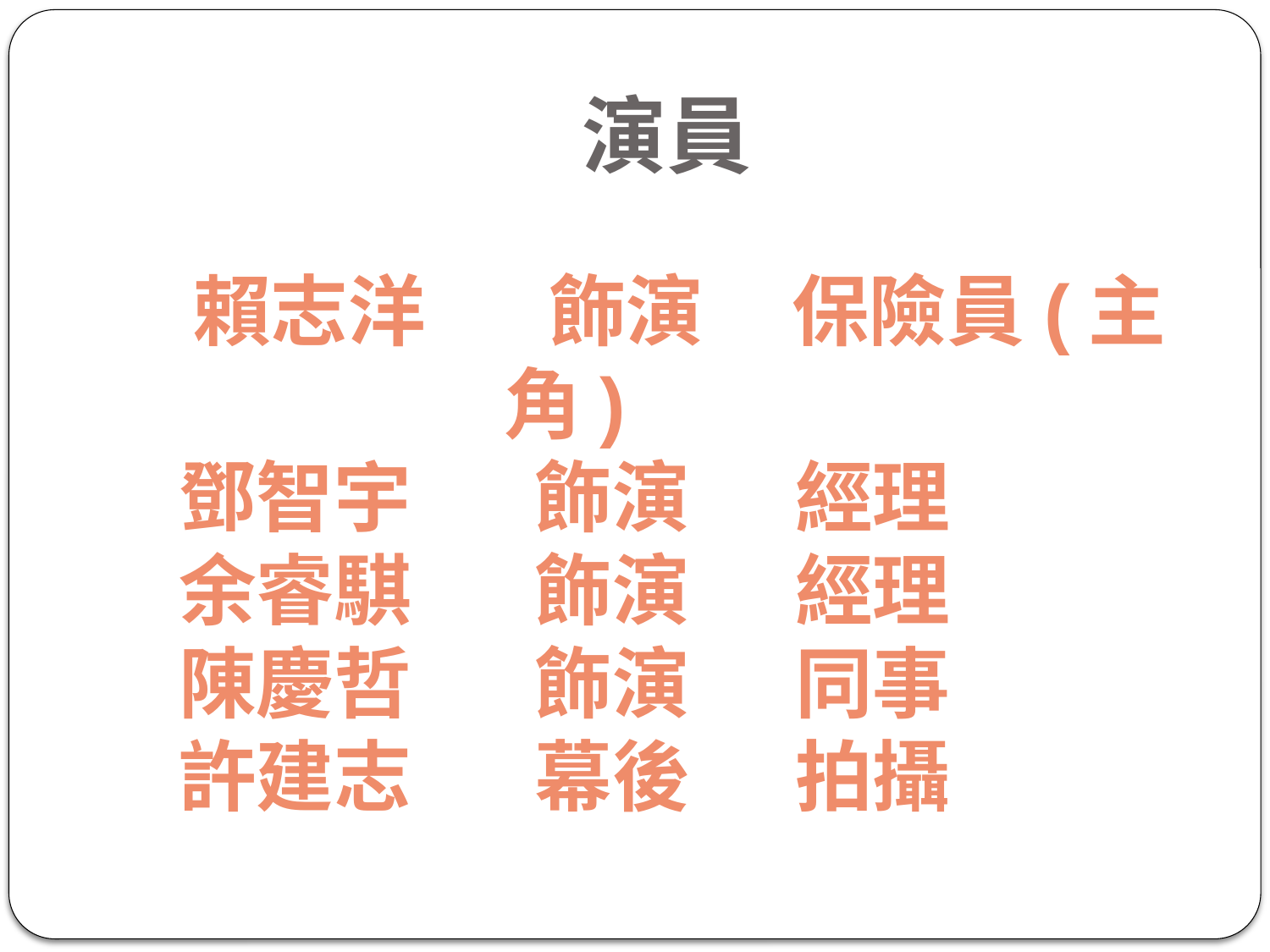

# 演員
            賴志洋       飾演     保險員(主角)
鄧智宇       飾演      經理
余睿騏       飾演      經理
陳慶哲       飾演      同事
許建志       幕後      拍攝